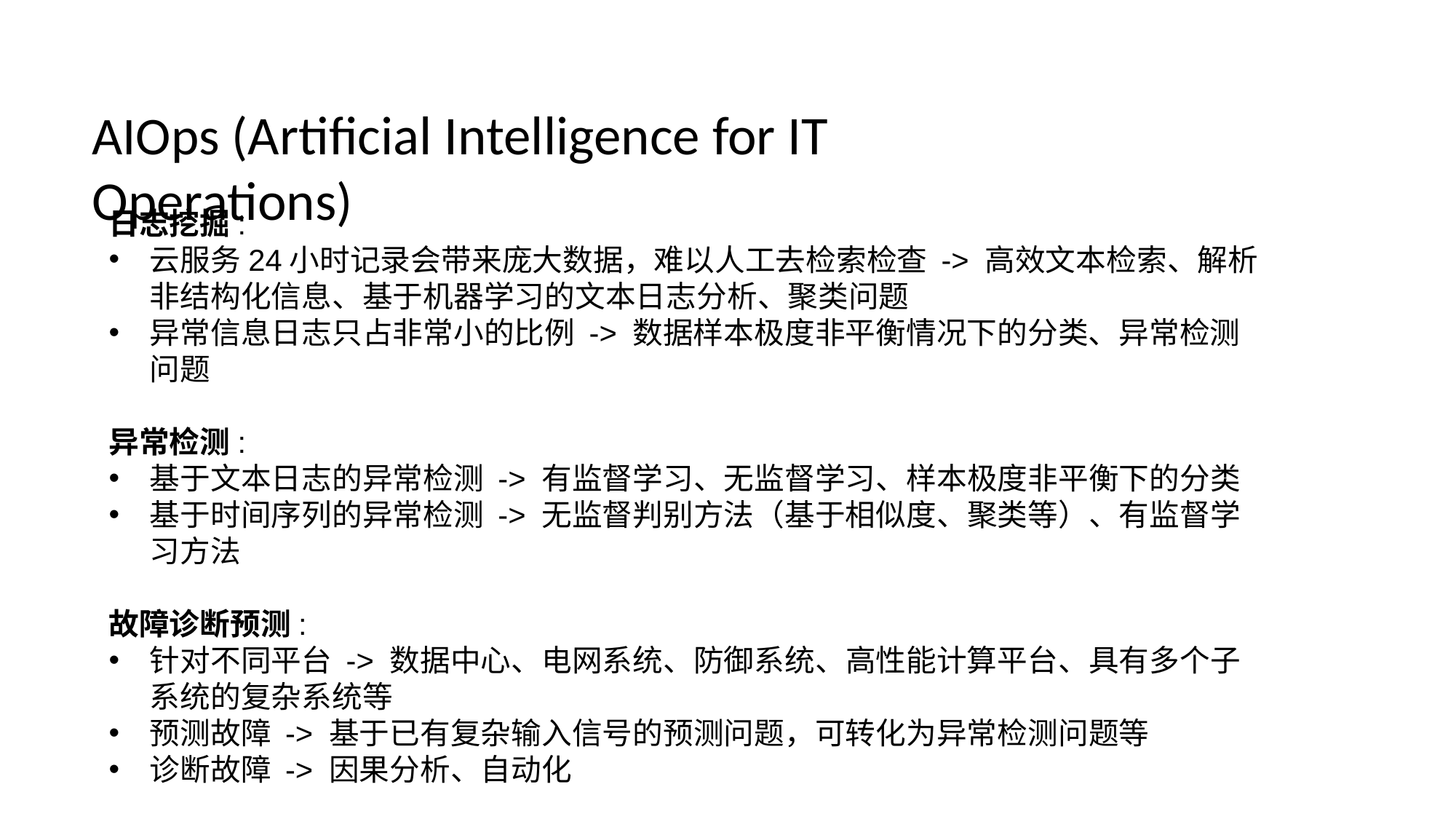

AIOps (Artificial Intelligence for IT Operations)
日志挖掘:
云服务24小时记录会带来庞大数据，难以人工去检索检查 -> 高效文本检索、解析非结构化信息、基于机器学习的文本日志分析、聚类问题
异常信息日志只占非常小的比例 -> 数据样本极度非平衡情况下的分类、异常检测问题

异常检测:
基于文本日志的异常检测 -> 有监督学习、无监督学习、样本极度非平衡下的分类
基于时间序列的异常检测 -> 无监督判别方法（基于相似度、聚类等）、有监督学习方法

故障诊断预测:
针对不同平台 -> 数据中心、电网系统、防御系统、高性能计算平台、具有多个子系统的复杂系统等
预测故障 -> 基于已有复杂输入信号的预测问题，可转化为异常检测问题等
诊断故障 -> 因果分析、自动化